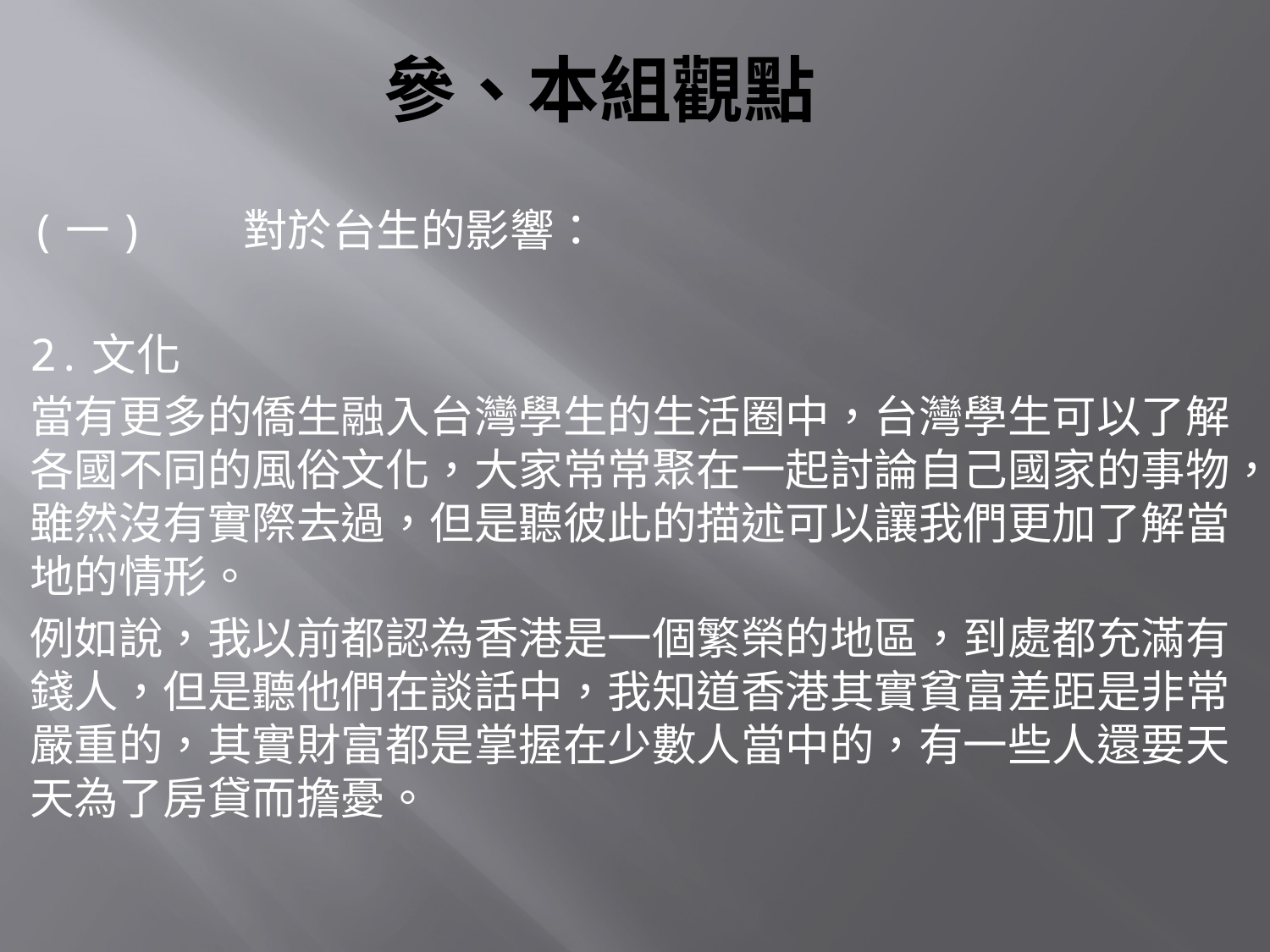

# 參、本組觀點
(一)	對於台生的影響：

2.文化
當有更多的僑生融入台灣學生的生活圈中，台灣學生可以了解各國不同的風俗文化，大家常常聚在一起討論自己國家的事物，雖然沒有實際去過，但是聽彼此的描述可以讓我們更加了解當地的情形。
例如說，我以前都認為香港是一個繁榮的地區，到處都充滿有錢人，但是聽他們在談話中，我知道香港其實貧富差距是非常嚴重的，其實財富都是掌握在少數人當中的，有一些人還要天天為了房貸而擔憂。